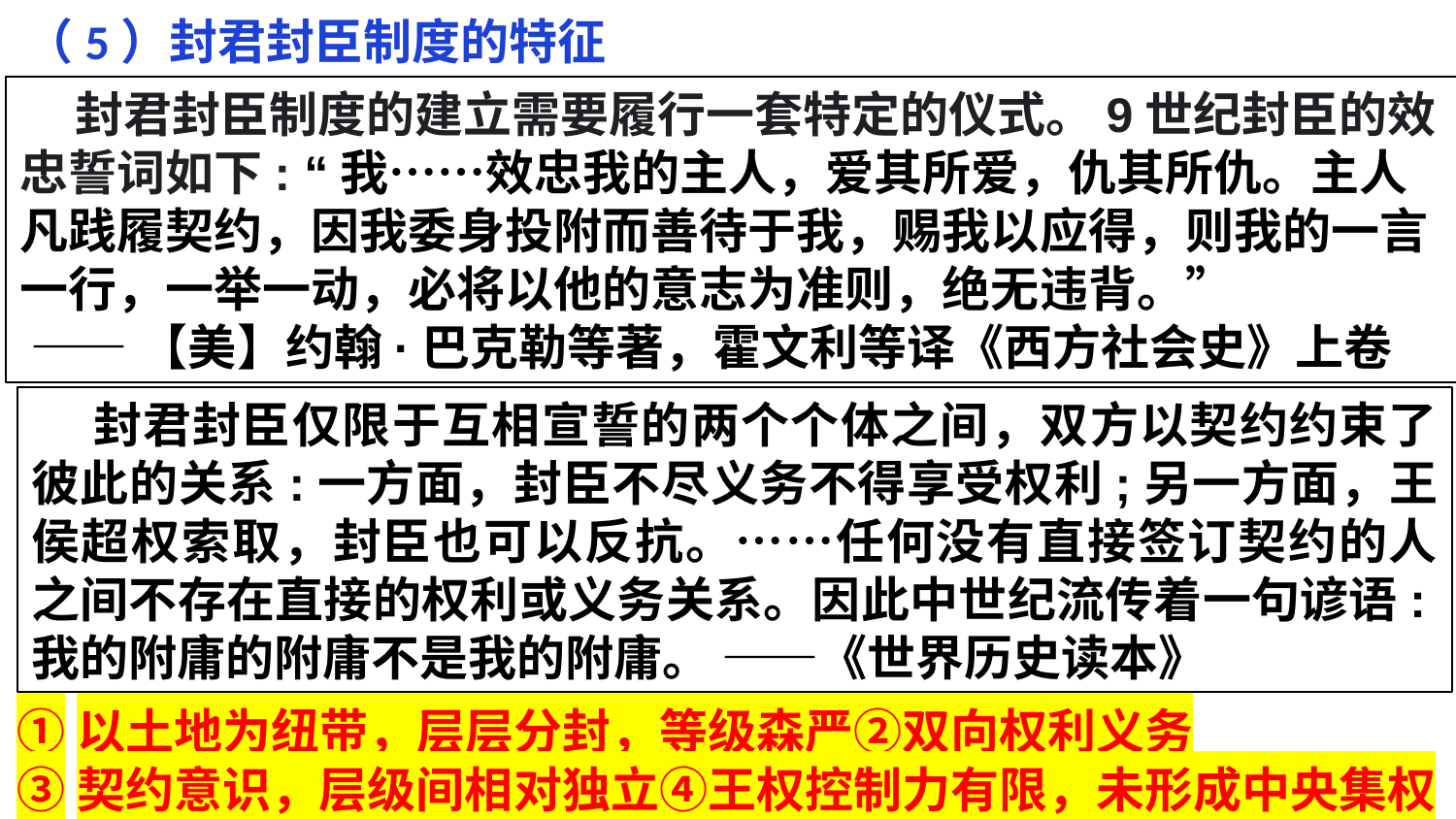

（5）封君封臣制度的特征
    封君封臣制度的建立需要履行一套特定的仪式。9世纪封臣的效忠誓词如下: “我……效忠我的主人，爱其所爱，仇其所仇。主人凡践履契约，因我委身投附而善待于我，赐我以应得，则我的一言一行，一举一动，必将以他的意志为准则，绝无违背。”
 ——【美】约翰·巴克勒等著，霍文利等译《西方社会史》上卷
    封君封臣仅限于互相宣誓的两个个体之间，双方以契约约束了彼此的关系:一方面，封臣不尽义务不得享受权利;另一方面，王侯超权索取，封臣也可以反抗。……任何没有直接签订契约的人之间不存在直接的权利或义务关系。因此中世纪流传着一句谚语:我的附庸的附庸不是我的附庸。 ——《世界历史读本》
①以土地为纽带，层层分封，等级森严②双向权利义务
③契约意识，层级间相对独立④王权控制力有限，未形成中央集权